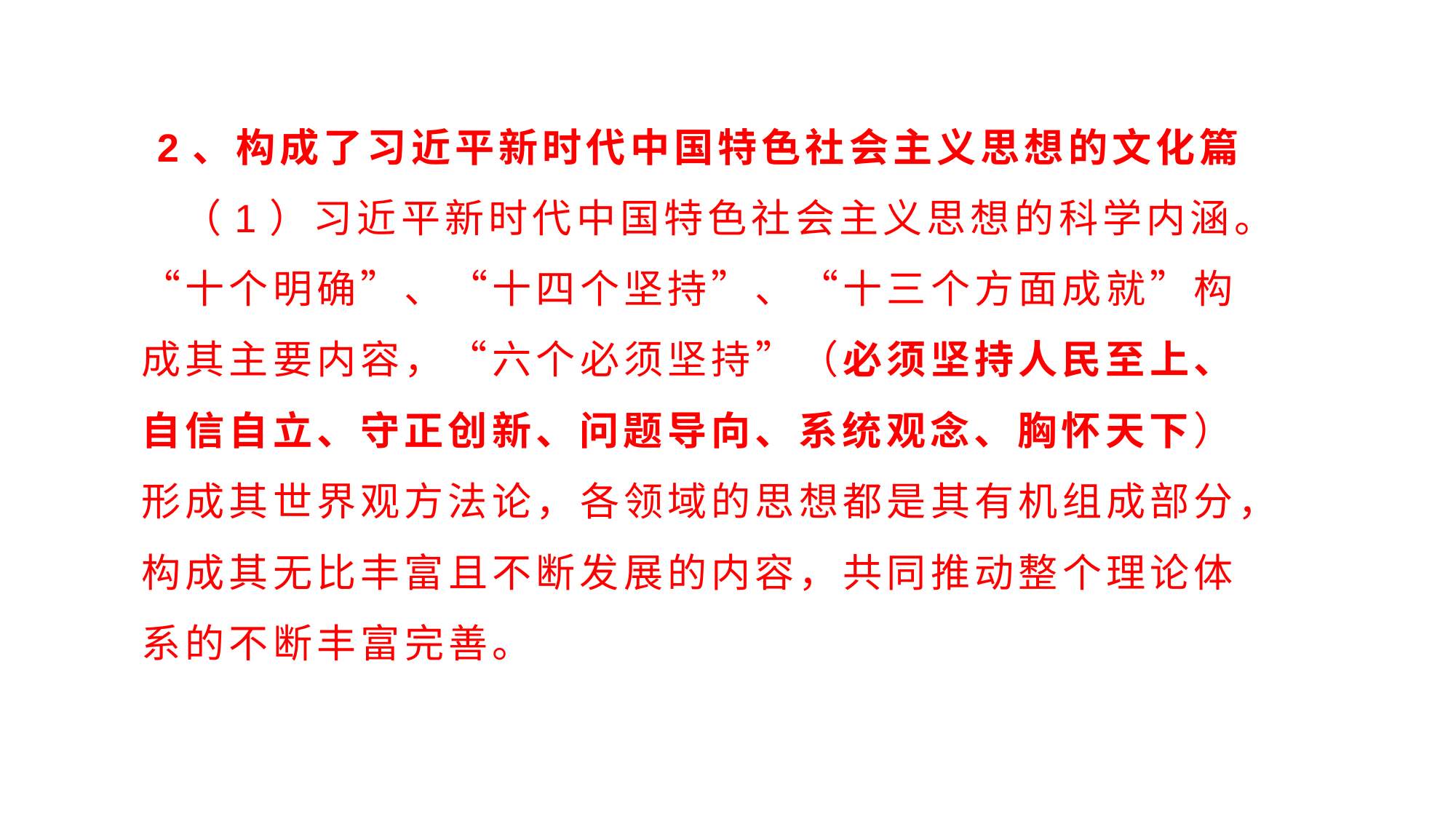

# 2、构成了习近平新时代中国特色社会主义思想的文化篇 （1）习近平新时代中国特色社会主义思想的科学内涵。“十个明确”、“十四个坚持”、“十三个方面成就”构成其主要内容，“六个必须坚持”（必须坚持人民至上、自信自立、守正创新、问题导向、系统观念、胸怀天下）形成其世界观方法论，各领域的思想都是其有机组成部分，构成其无比丰富且不断发展的内容，共同推动整个理论体系的不断丰富完善。